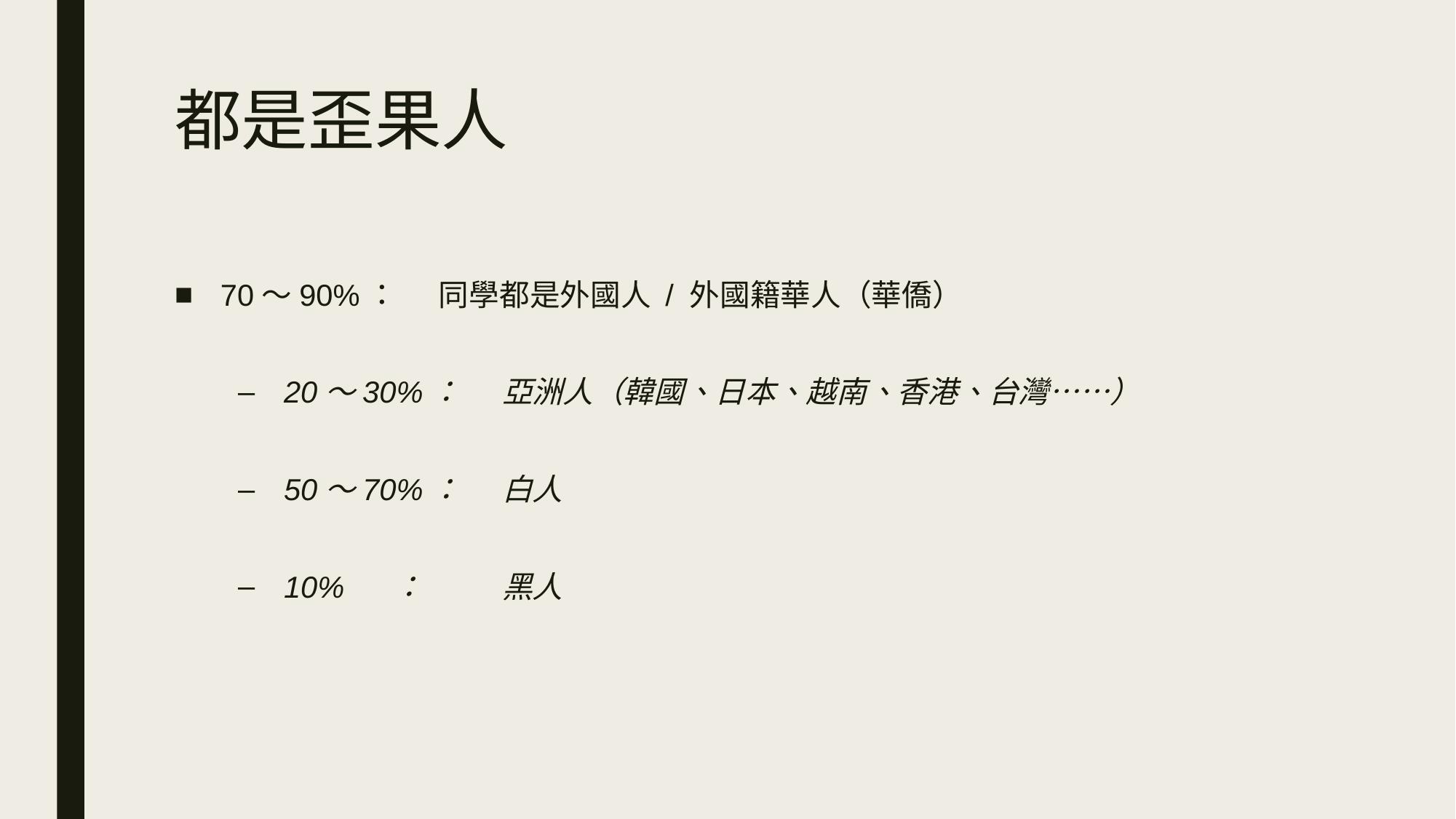

# 都是歪果人
70～90%：	同學都是外國人 / 外國籍華人（華僑）

20～30%：	亞洲人（韓國、日本、越南、香港、台灣⋯⋯）

50～70%：	白人

10%	：	黑人